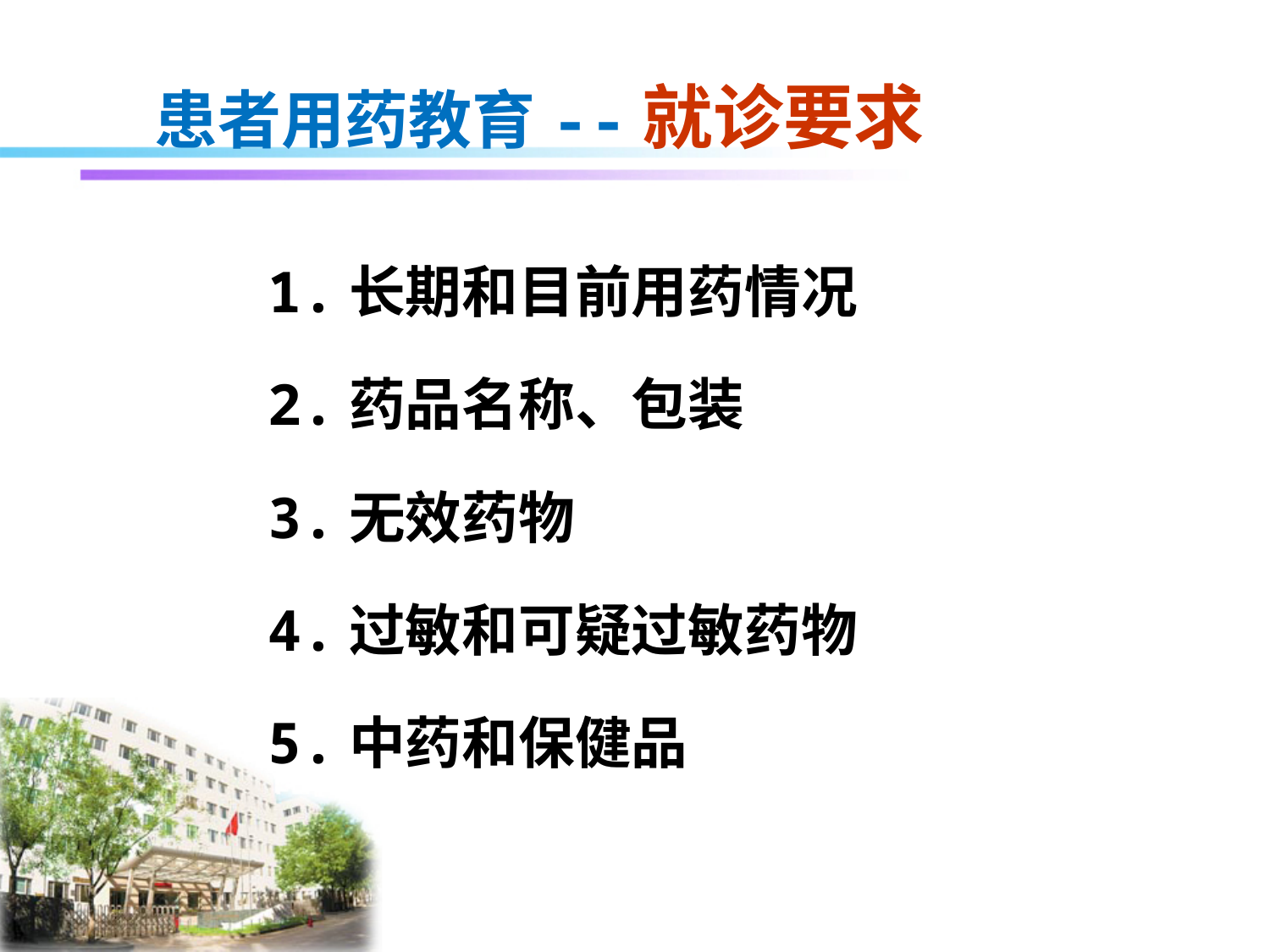

# 患者用药教育--就诊要求
1.长期和目前用药情况
2.药品名称、包装
3.无效药物
4.过敏和可疑过敏药物
5.中药和保健品